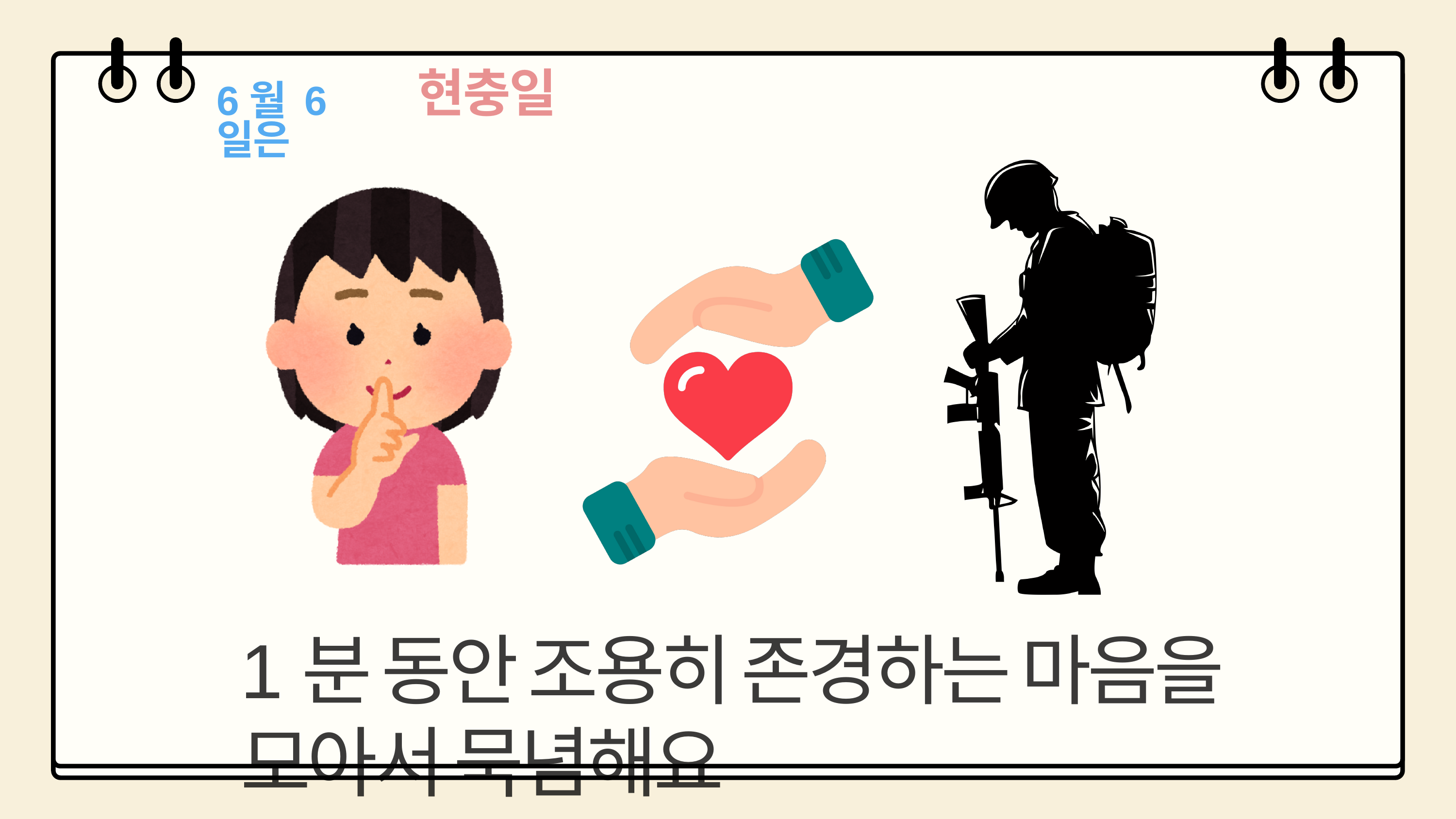

현충일
6월 6일은

1분 동안 조용히 존경하는 마음을 모아서 묵념해요